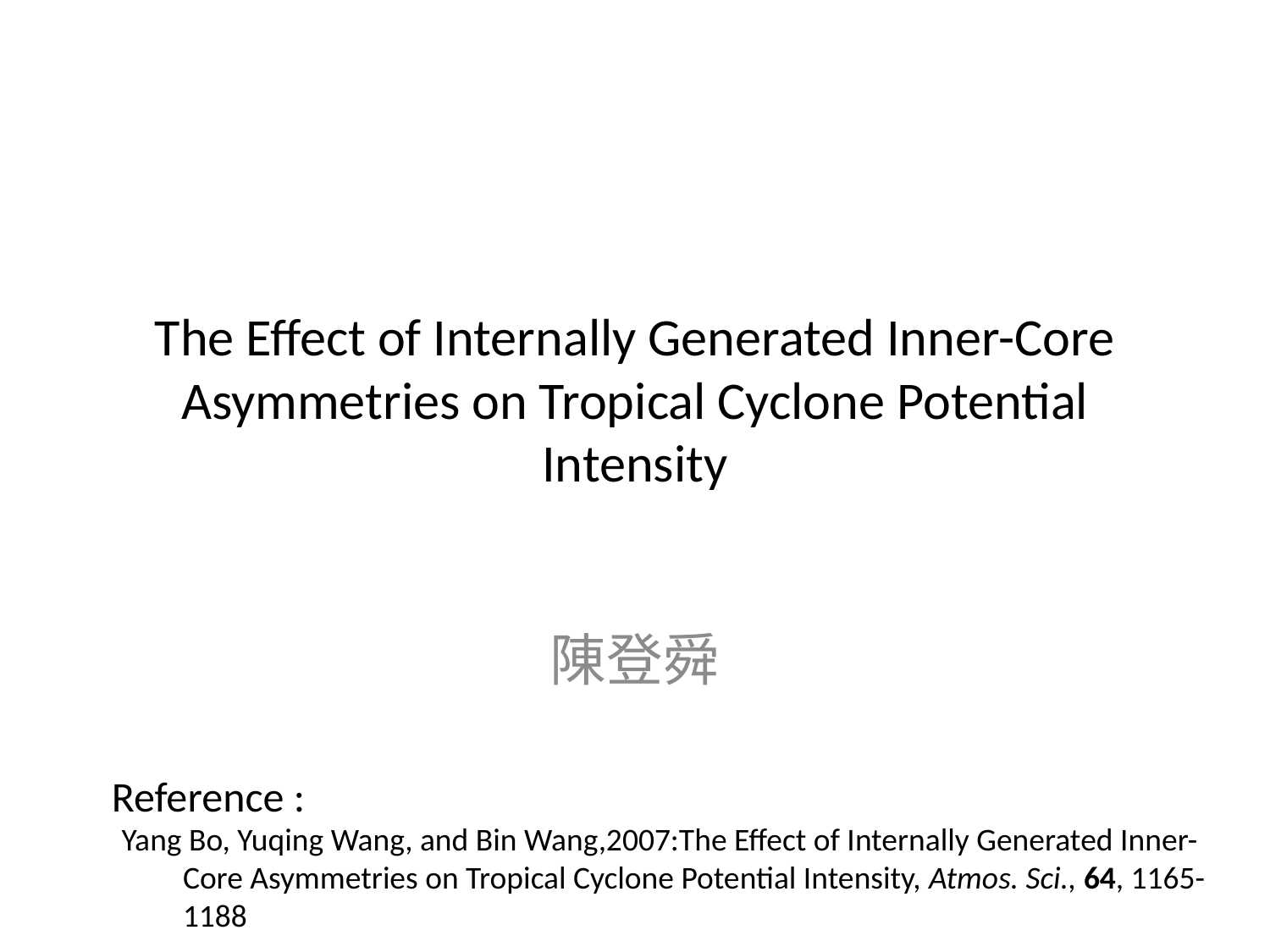

# The Effect of Internally Generated Inner-Core Asymmetries on Tropical Cyclone Potential Intensity

陳登舜
Reference :
Yang Bo, Yuqing Wang, and Bin Wang,2007:The Effect of Internally Generated Inner-Core Asymmetries on Tropical Cyclone Potential Intensity, Atmos. Sci., 64, 1165-1188